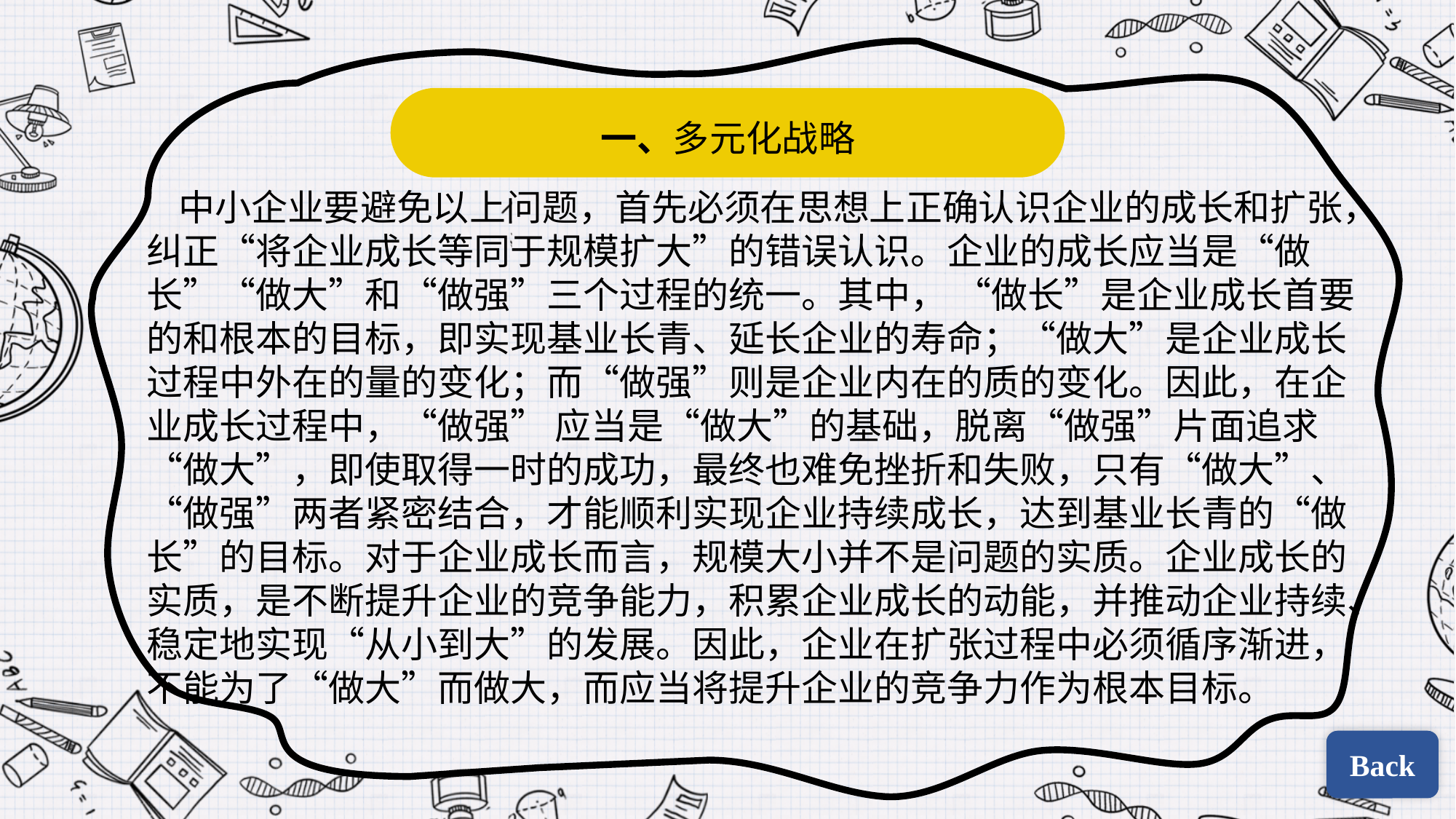

一、多元化战略
中小企业要避免以上问题，首先必须在思想上正确认识企业的成长和扩张，纠正“将企业成长等同于规模扩大”的错误认识。企业的成长应当是“做长”“做大”和“做强”三个过程的统一。其中， “做长”是企业成长首要的和根本的目标，即实现基业长青、延长企业的寿命；“做大”是企业成长过程中外在的量的变化；而“做强”则是企业内在的质的变化。因此，在企业成长过程中，“做强” 应当是“做大”的基础，脱离“做强”片面追求“做大”，即使取得一时的成功，最终也难免挫折和失败，只有“做大”、“做强”两者紧密结合，才能顺利实现企业持续成长，达到基业长青的“做长”的目标。对于企业成长而言，规模大小并不是问题的实质。企业成长的实质，是不断提升企业的竞争能力，积累企业成长的动能，并推动企业持续、稳定地实现“从小到大”的发展。因此，企业在扩张过程中必须循序渐进，不能为了“做大”而做大，而应当将提升企业的竞争力作为根本目标。

Back